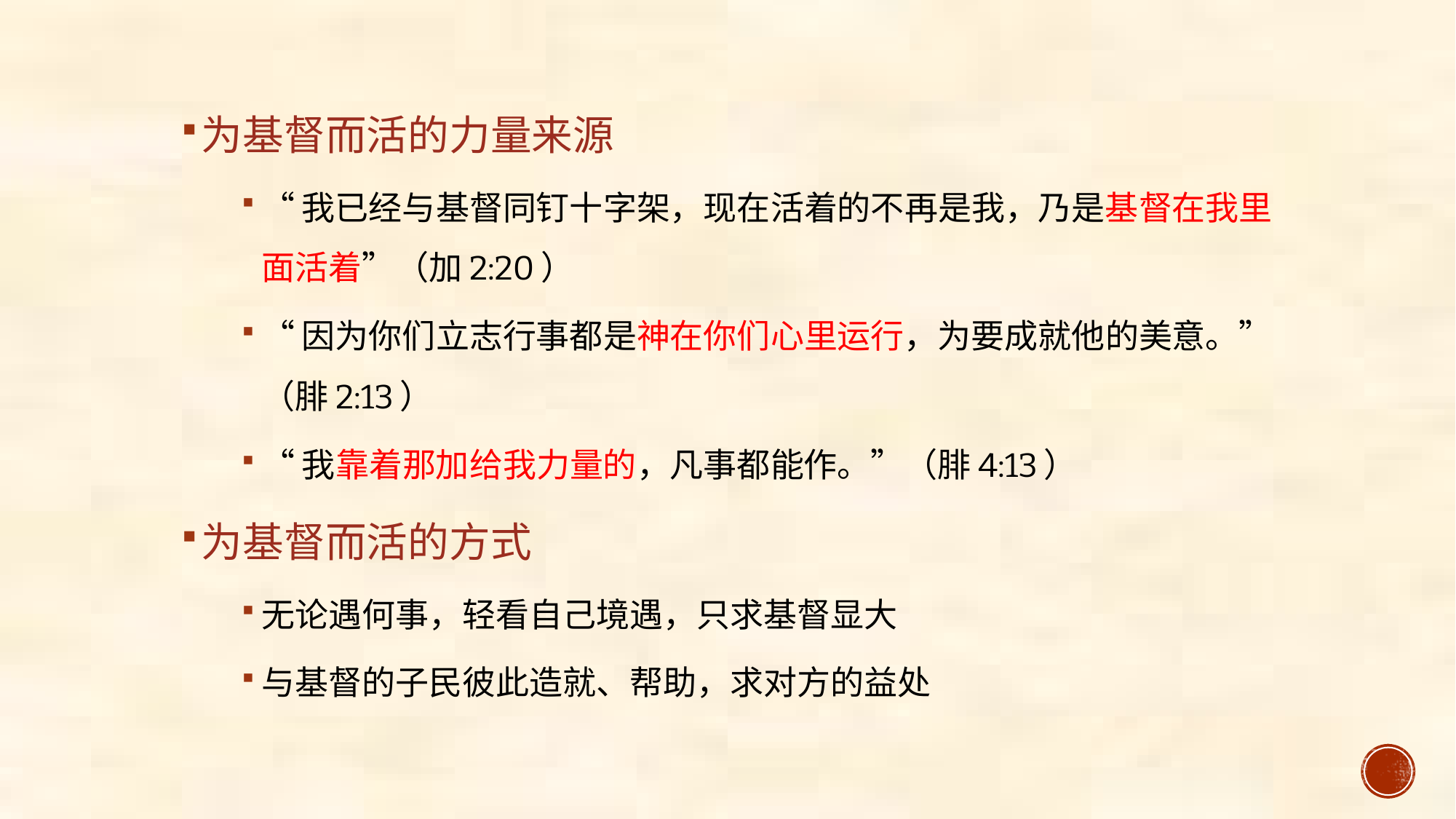

为基督而活的力量来源
“我已经与基督同钉十字架，现在活着的不再是我，乃是基督在我里面活着”（加2:20）
“因为你们立志行事都是神在你们心里运行，为要成就他的美意。”（腓2:13）
“我靠着那加给我力量的，凡事都能作。”（腓4:13）
为基督而活的方式
无论遇何事，轻看自己境遇，只求基督显大
与基督的子民彼此造就、帮助，求对方的益处